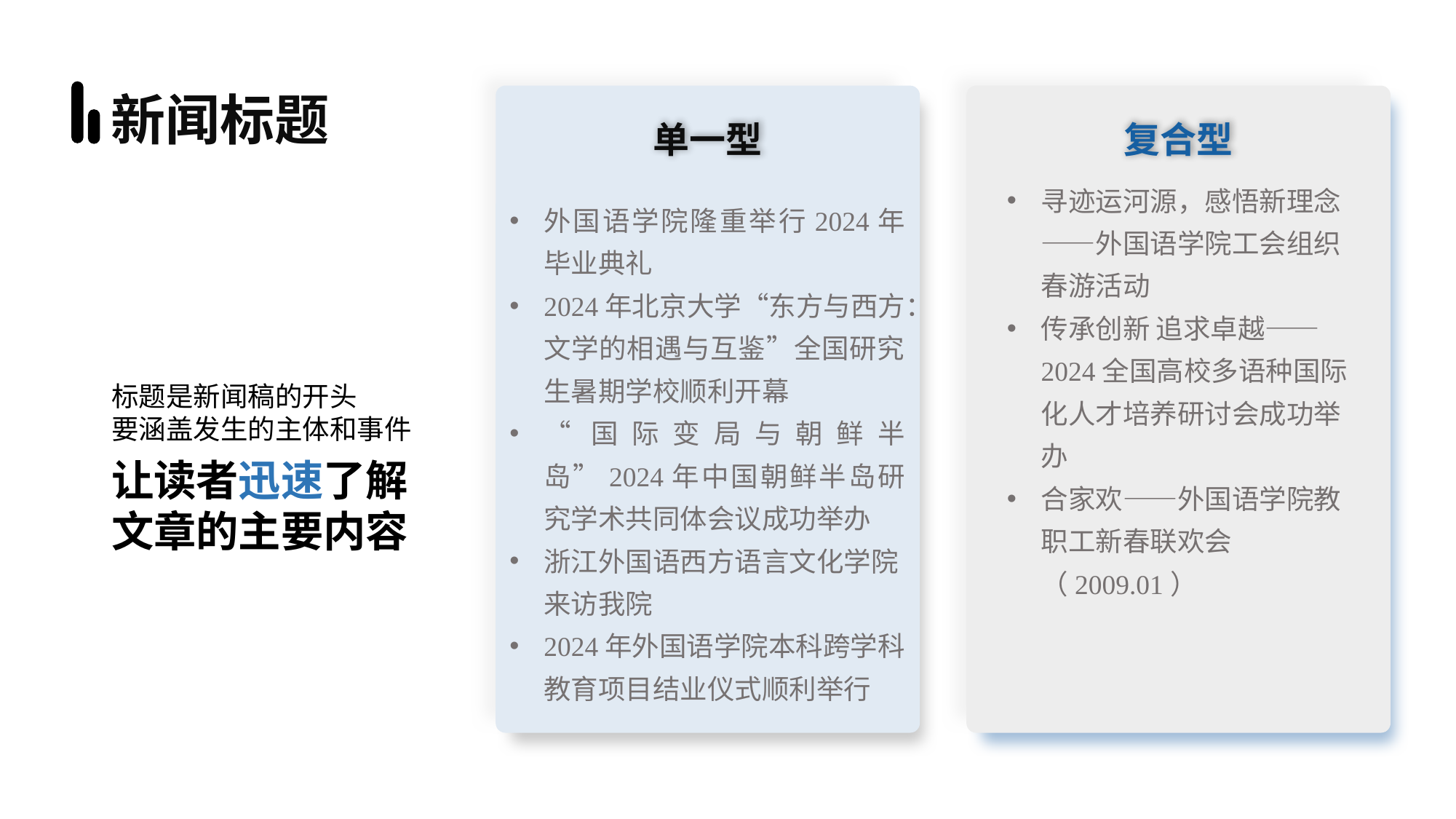

# 新闻标题

单一型
复合型
寻迹运河源，感悟新理念——外国语学院工会组织春游活动
传承创新 追求卓越——2024全国高校多语种国际化人才培养研讨会成功举办
合家欢——外国语学院教职工新春联欢会（2009.01）
外国语学院隆重举行2024年毕业典礼
2024年北京大学“东方与西方：文学的相遇与互鉴”全国研究生暑期学校顺利开幕
“国际变局与朝鲜半岛”2024年中国朝鲜半岛研究学术共同体会议成功举办
浙江外国语西方语言文化学院来访我院
2024年外国语学院本科跨学科教育项目结业仪式顺利举行
标题是新闻稿的开头
要涵盖发生的主体和事件
让读者迅速了解
文章的主要内容